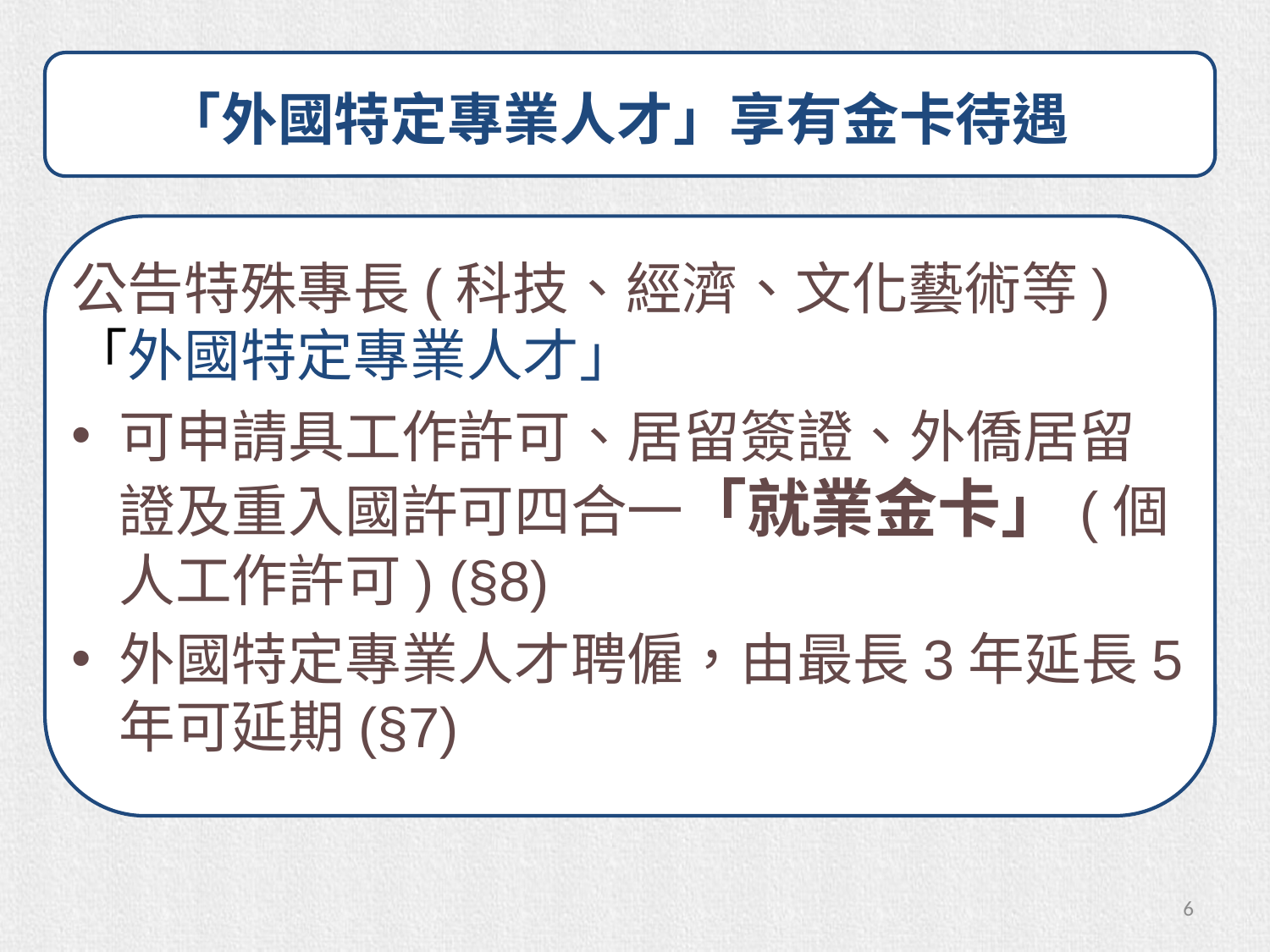

# 「外國特定專業人才」享有金卡待遇

公告特殊專長(科技、經濟、文化藝術等)「外國特定專業人才」
可申請具工作許可、居留簽證、外僑居留證及重入國許可四合一「就業金卡」(個人工作許可) (§8)
外國特定專業人才聘僱，由最長3年延長5年可延期(§7)

6